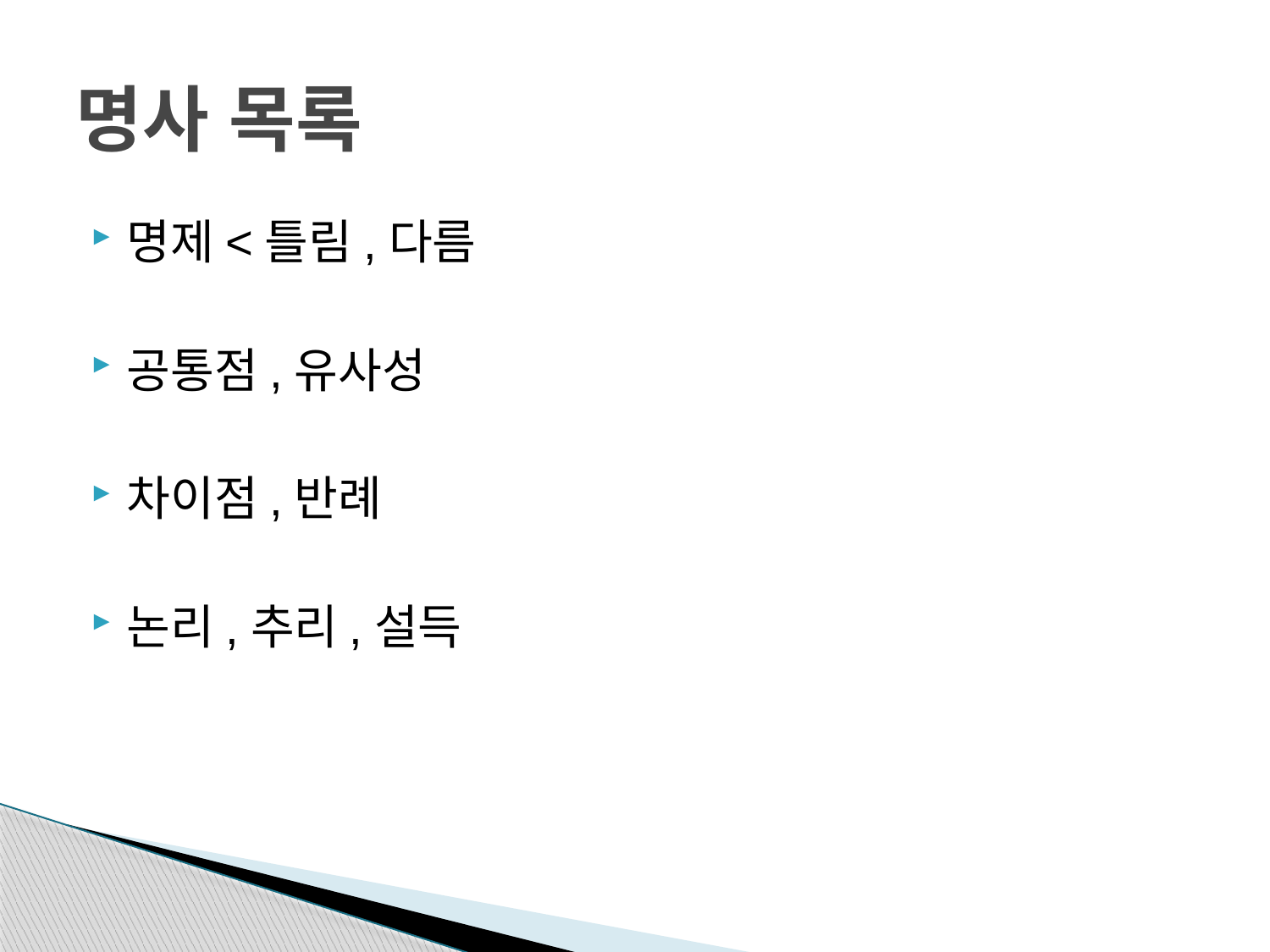

# 명사 목록
명제<틀림,다름

공통점,유사성

차이점,반례

논리,추리,설득